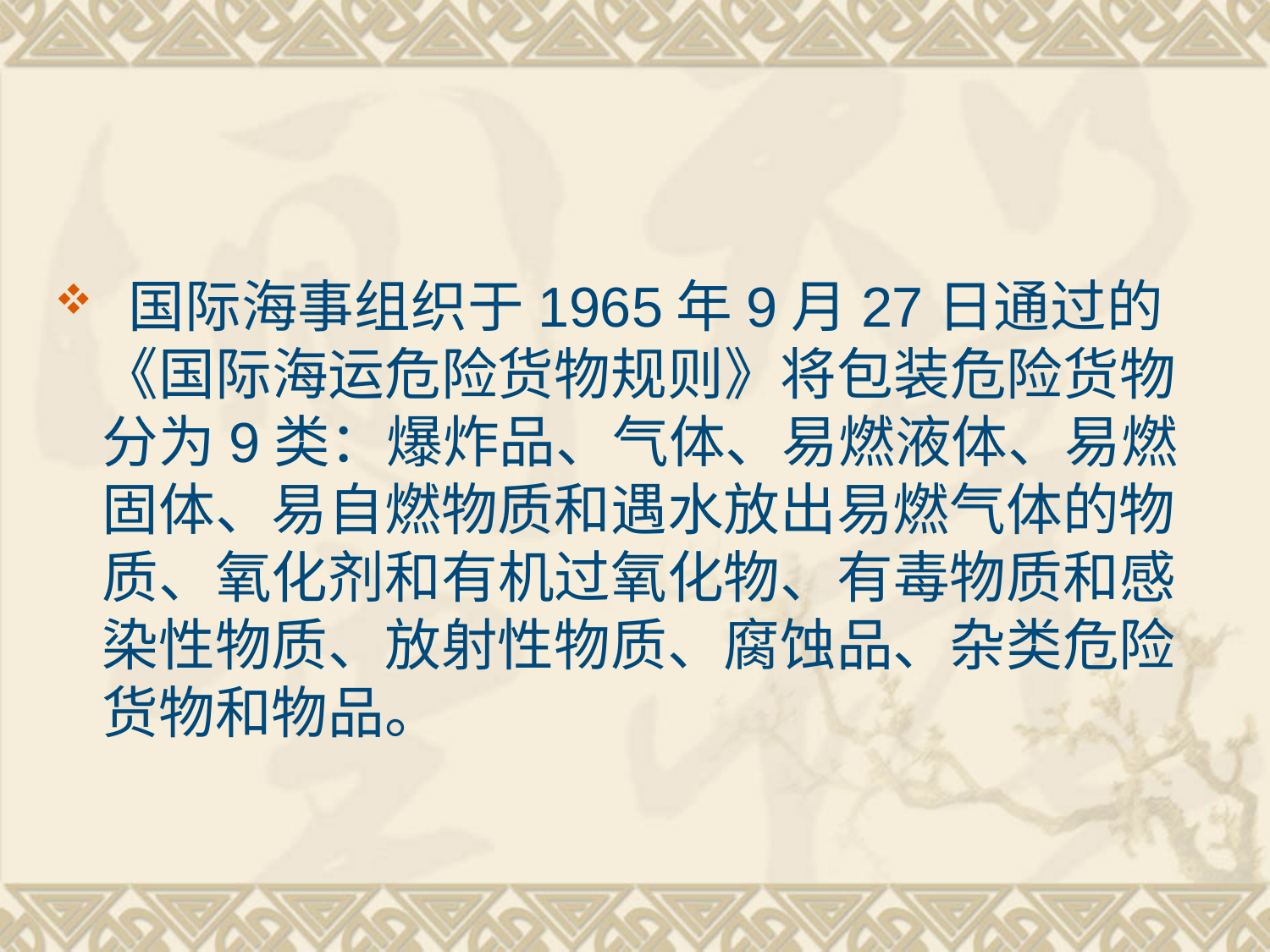

#
 国际海事组织于1965年9月27日通过的《国际海运危险货物规则》将包装危险货物分为9类：爆炸品、气体、易燃液体、易燃固体、易自燃物质和遇水放出易燃气体的物质、氧化剂和有机过氧化物、有毒物质和感染性物质、放射性物质、腐蚀品、杂类危险货物和物品。